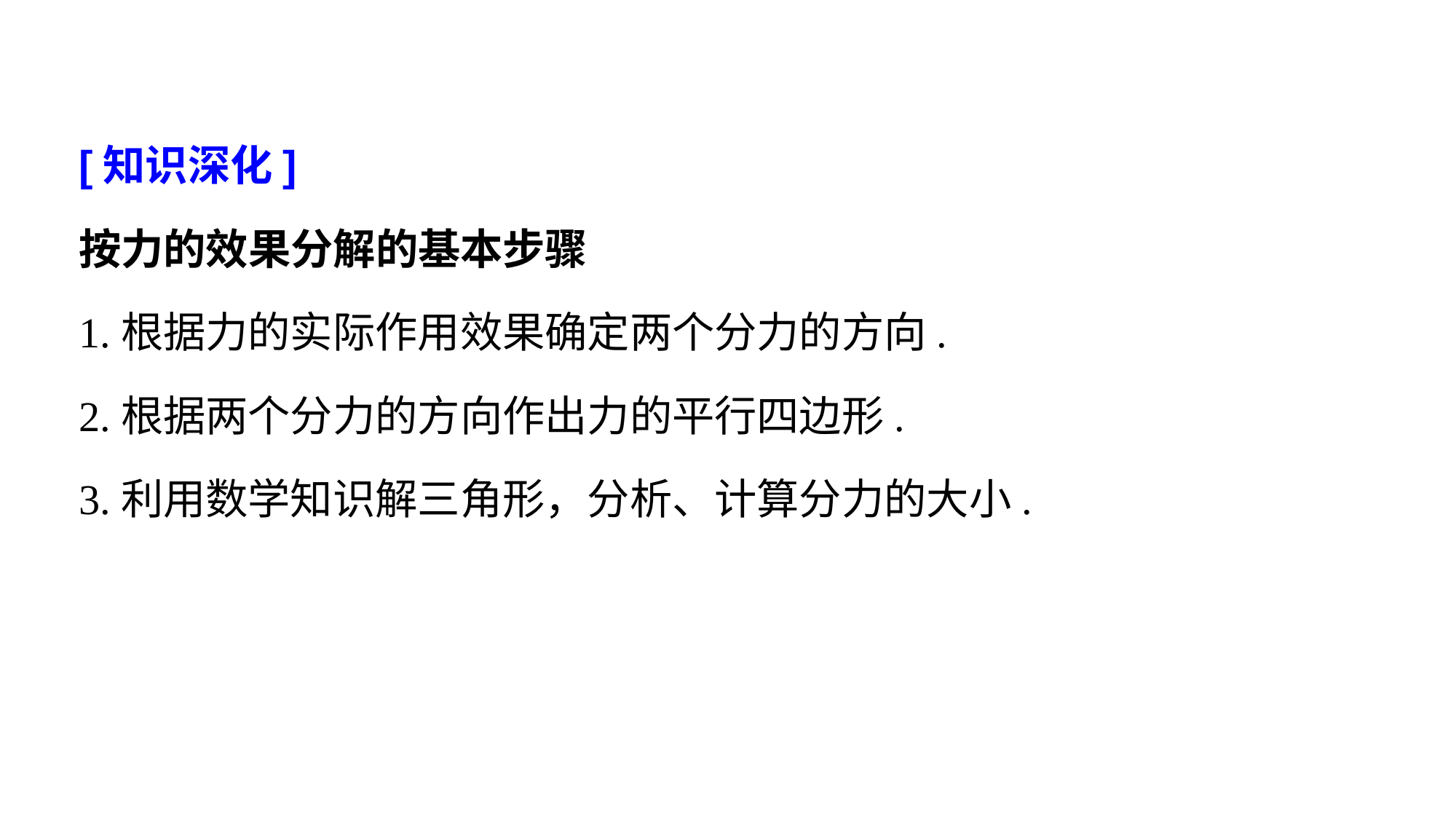

[知识深化]
按力的效果分解的基本步骤
1.根据力的实际作用效果确定两个分力的方向.
2.根据两个分力的方向作出力的平行四边形.
3.利用数学知识解三角形，分析、计算分力的大小.